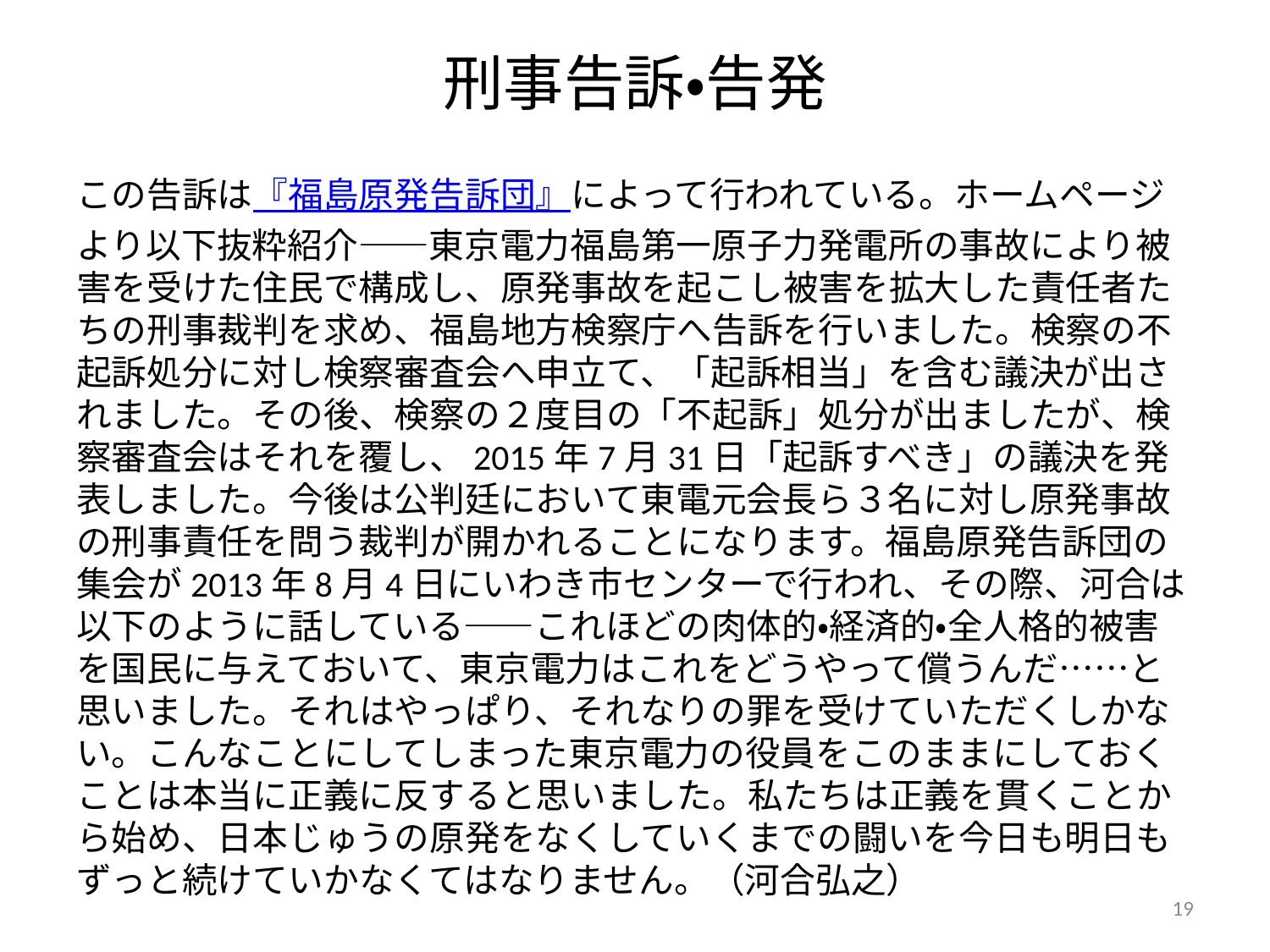

# 刑事告訴・告発
この告訴は『福島原発告訴団』によって行われている。ホームページより以下抜粋紹介――東京電力福島第一原子力発電所の事故により被害を受けた住民で構成し、原発事故を起こし被害を拡大した責任者たちの刑事裁判を求め、福島地方検察庁へ告訴を行いました。検察の不起訴処分に対し検察審査会へ申立て、「起訴相当」を含む議決が出されました。その後、検察の２度目の「不起訴」処分が出ましたが、検察審査会はそれを覆し、2015年7月31日「起訴すべき」の議決を発表しました。今後は公判廷において東電元会長ら３名に対し原発事故の刑事責任を問う裁判が開かれることになります。福島原発告訴団の集会が2013年8月4日にいわき市センターで行われ、その際、河合は以下のように話している――これほどの肉体的・経済的・全人格的被害を国民に与えておいて、東京電力はこれをどうやって償うんだ……と思いました。それはやっぱり、それなりの罪を受けていただくしかない。こんなことにしてしまった東京電力の役員をこのままにしておくことは本当に正義に反すると思いました。私たちは正義を貫くことから始め、日本じゅうの原発をなくしていくまでの闘いを今日も明日もずっと続けていかなくてはなりません。（河合弘之）

19